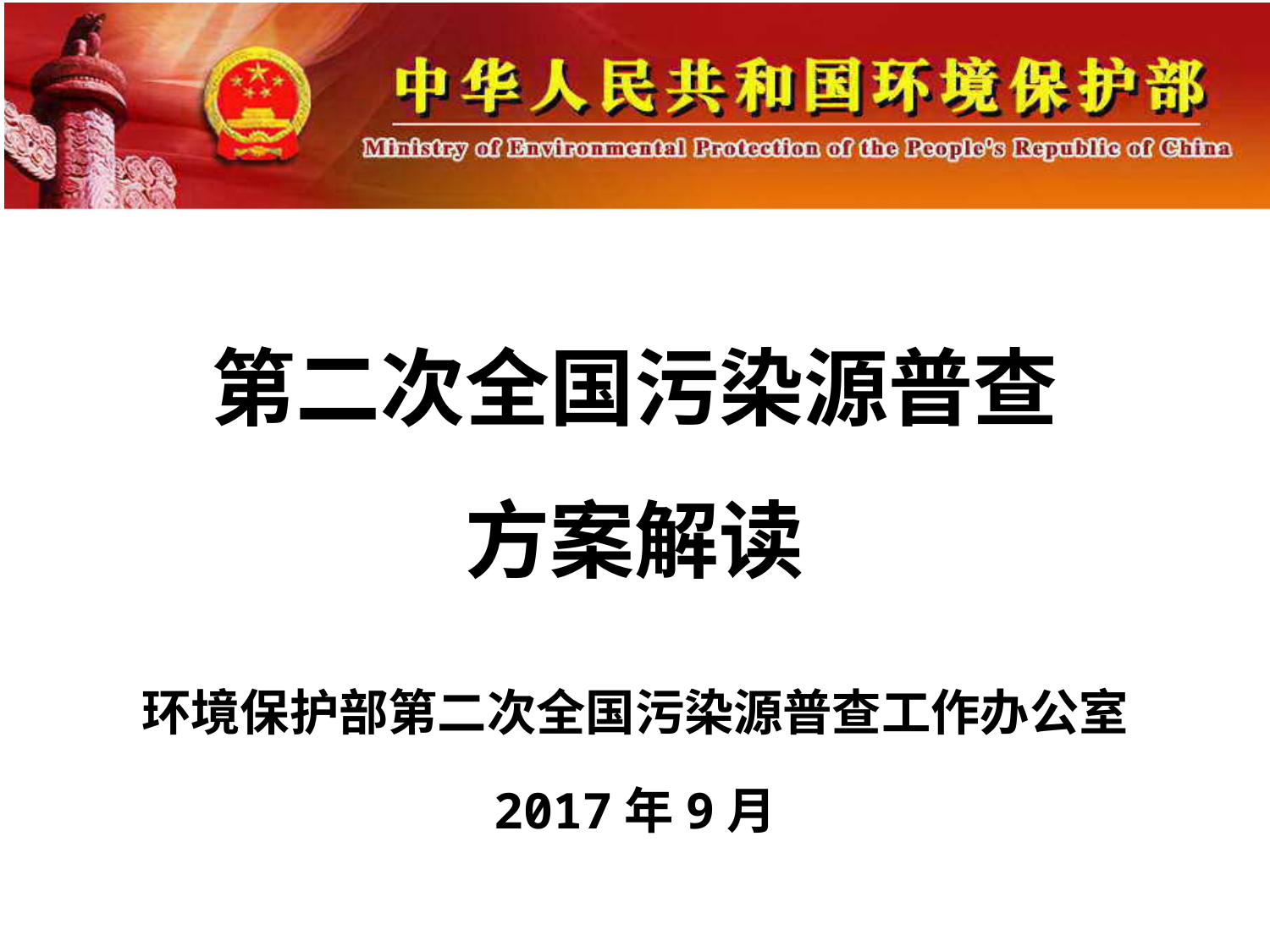

# 第二次全国污染源普查 方案解读

环境保护部第二次全国污染源普查工作办公室
2017年9月